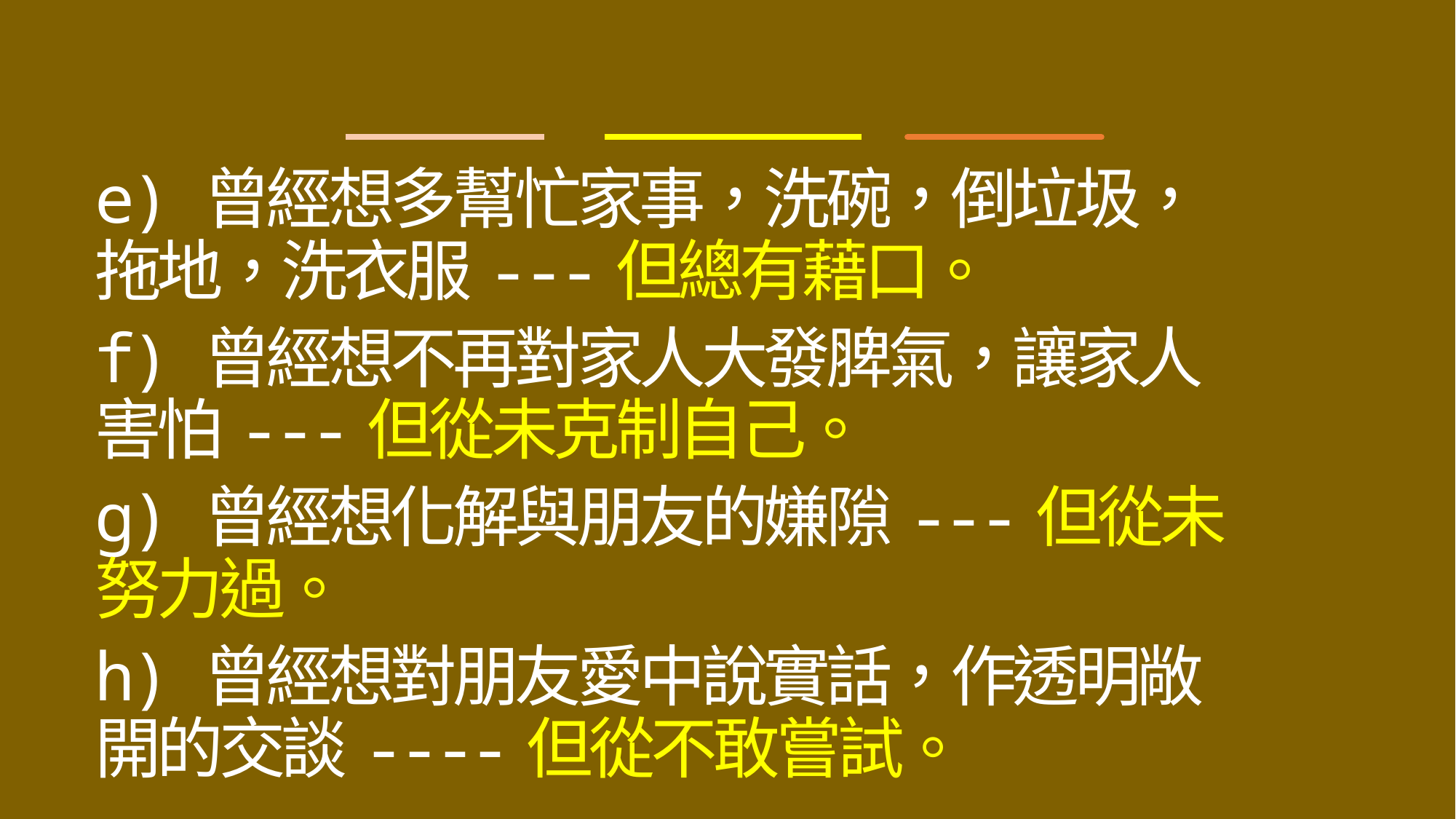

e)	曾經想多幫忙家事，洗碗，倒垃圾，拖地，洗衣服---但總有藉口。
f)	曾經想不再對家人大發脾氣，讓家人害怕---但從未克制自己。
g)	曾經想化解與朋友的嫌隙---但從未努力過。
h)	曾經想對朋友愛中說實話，作透明敞開的交談----但從不敢嘗試。